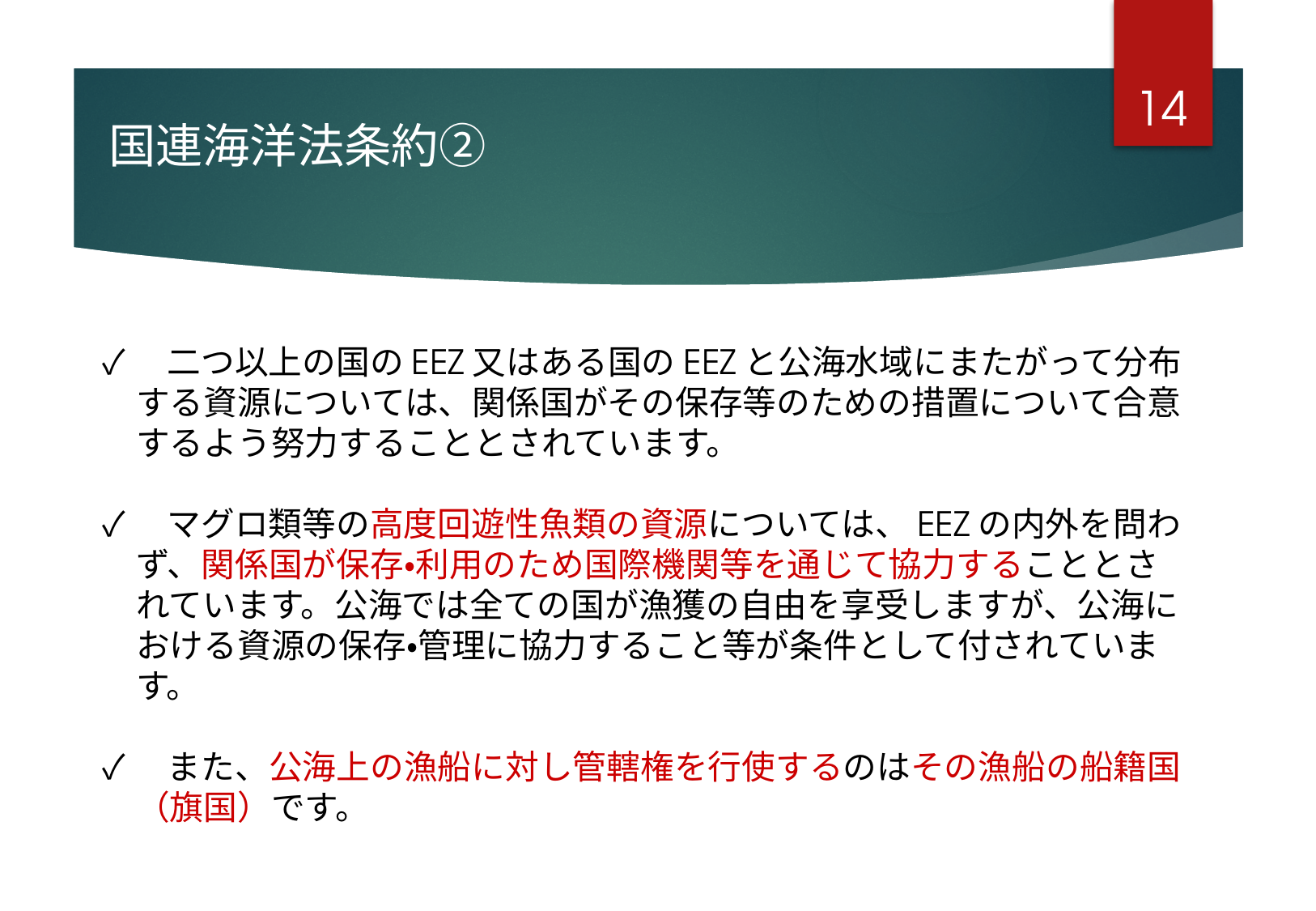

14
国連海洋法条約②
✓　二つ以上の国のEEZ又はある国のEEZと公海水域にまたがって分布
　する資源については、関係国がその保存等のための措置について合意
　するよう努力することとされています。

✓　マグロ類等の高度回遊性魚類の資源については、EEZの内外を問わ
　ず、関係国が保存・利用のため国際機関等を通じて協力することとさ
　れています。公海では全ての国が漁獲の自由を享受しますが、公海に
　おける資源の保存・管理に協力すること等が条件として付されていま
　す。

✓　また、公海上の漁船に対し管轄権を行使するのはその漁船の船籍国
　（旗国）です。
# Ⅰ.●●